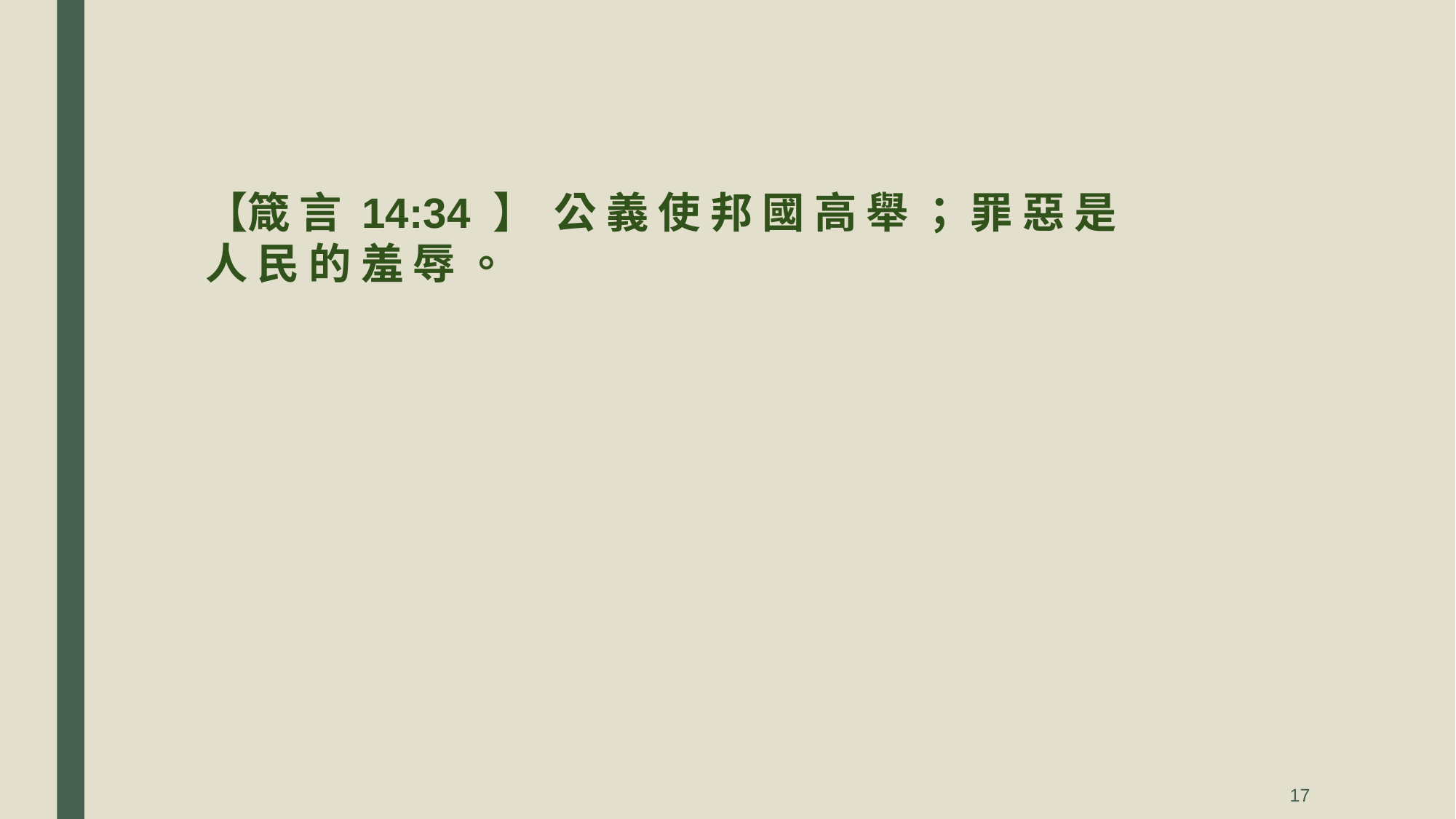

【箴 言 14:34 】  公 義 使 邦 國 高 舉 ； 罪 惡 是 人 民 的 羞 辱 。
17